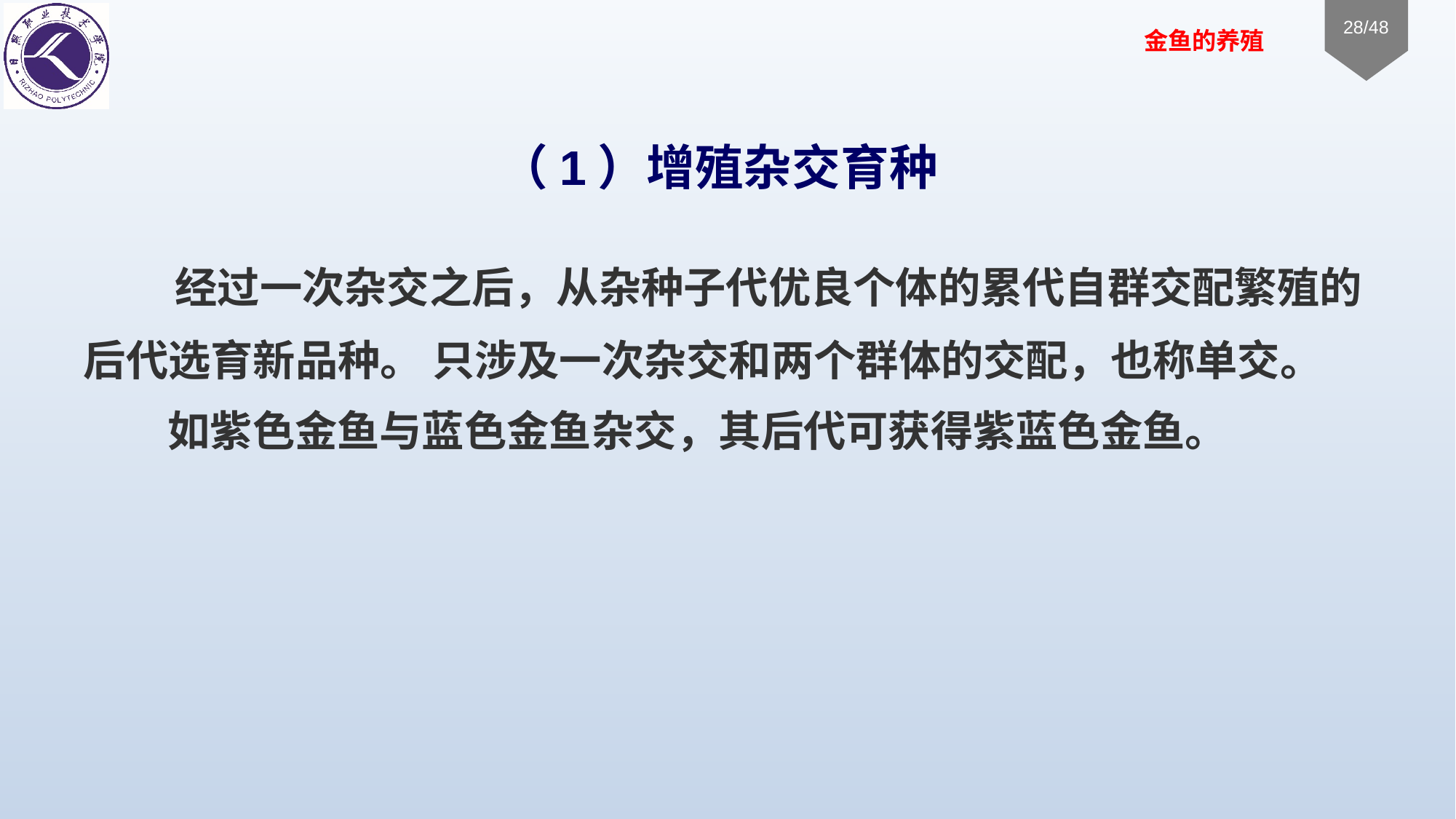

# （1）增殖杂交育种
    经过一次杂交之后，从杂种子代优良个体的累代自群交配繁殖的后代选育新品种。 只涉及一次杂交和两个群体的交配，也称单交。
    如紫色金鱼与蓝色金鱼杂交，其后代可获得紫蓝色金鱼。